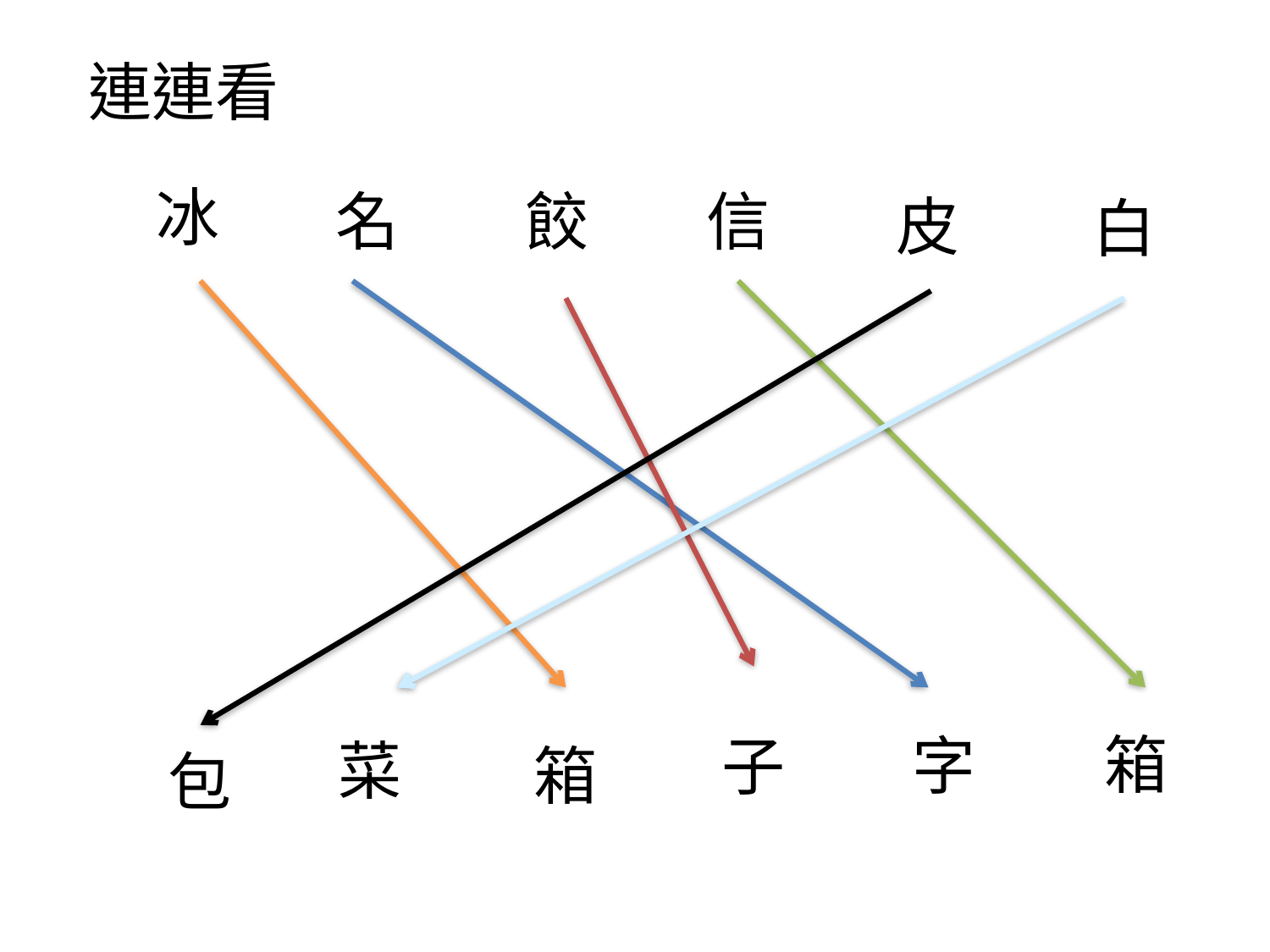

連連看
冰
名
餃
信
皮
白
箱
字
子
菜
箱
包